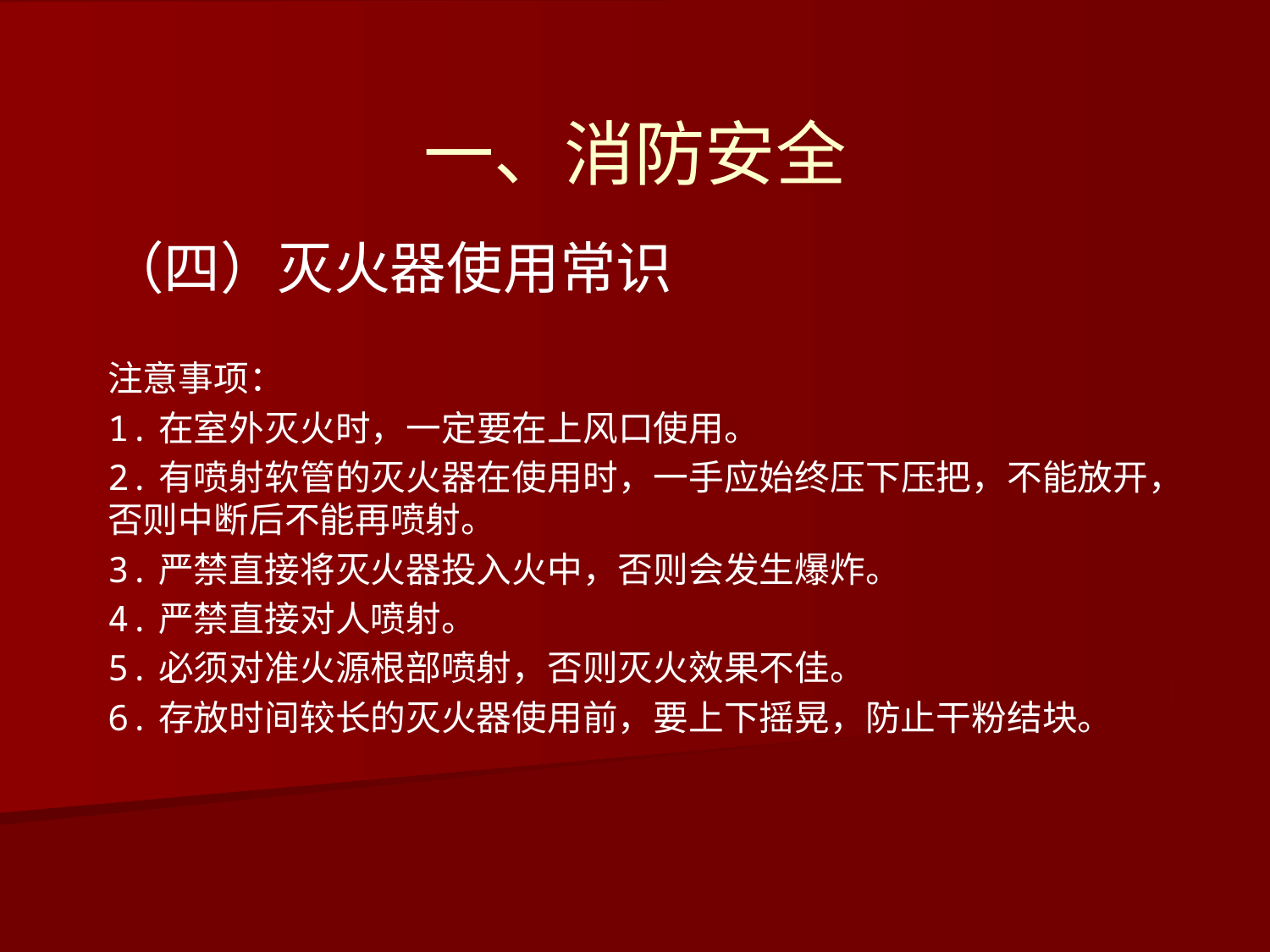

# 一、消防安全
（四）灭火器使用常识

注意事项：
1.在室外灭火时，一定要在上风口使用。
2.有喷射软管的灭火器在使用时，一手应始终压下压把，不能放开，否则中断后不能再喷射。
3.严禁直接将灭火器投入火中，否则会发生爆炸。
4.严禁直接对人喷射。
5.必须对准火源根部喷射，否则灭火效果不佳。
6.存放时间较长的灭火器使用前，要上下摇晃，防止干粉结块。
18